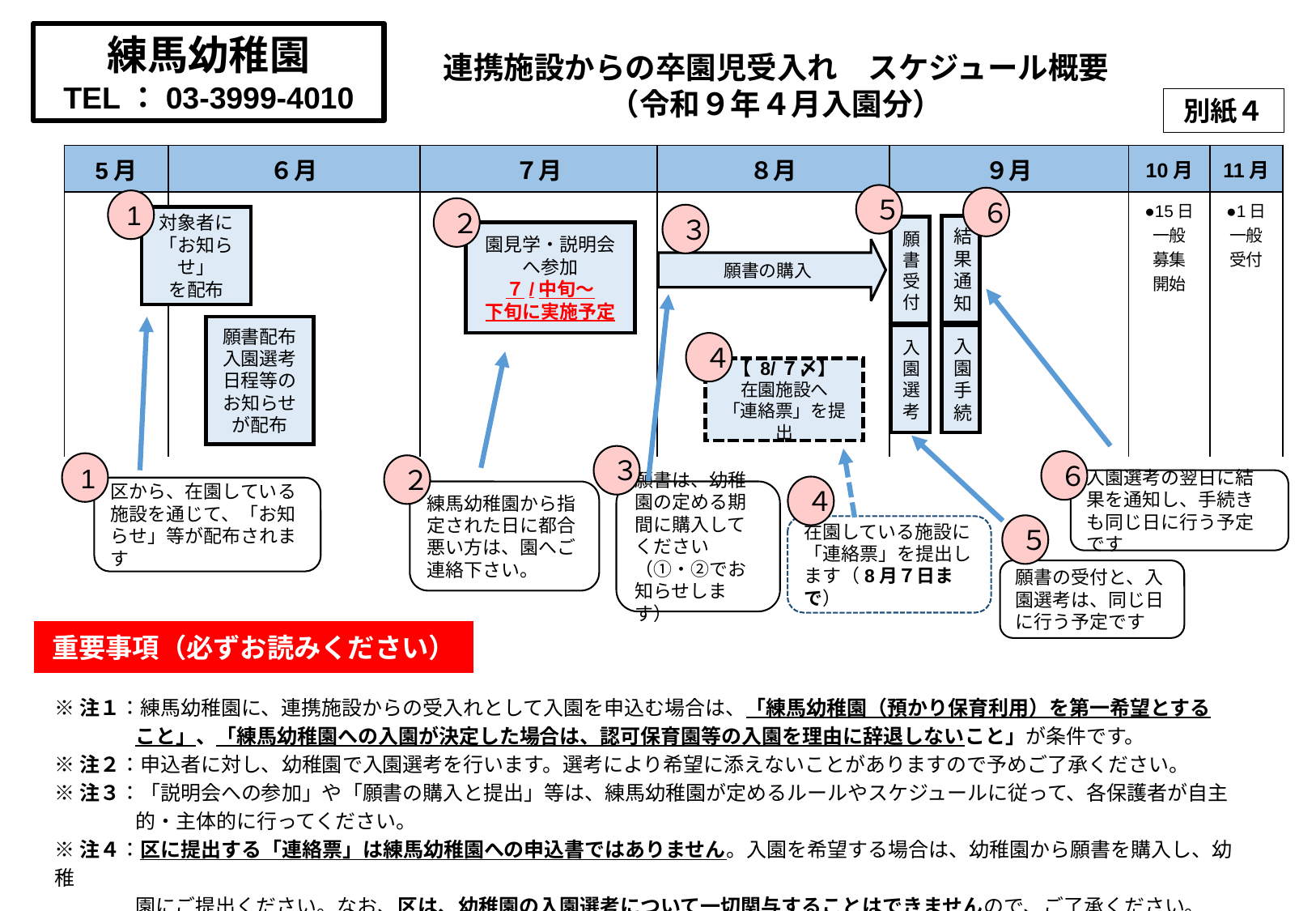

練馬幼稚園
TEL：03-3999-4010
連携施設からの卒園児受入れ　スケジュール概要
（令和９年４月入園分）
別紙４
|  |  | 5月 | ６月 | ７月 | ８月 | ９月 | 10月 | 11月 |
| --- | --- | --- | --- | --- | --- | --- | --- | --- |
|  |  |  |  |  |  |  | ●15日 一般 募集 開始 | ●1日 一般 受付 |
|  |  |  |  |  |  |  |  |  |
５
６
1
２
３
対象者に
「お知らせ」
を配布
結果通知
願書受付
園見学・説明会へ参加
７/中旬～
下旬に実施予定
願書の購入
願書配布入園選考日程等のお知らせ
が配布
入園選考
入園手続
４
【 8/７〆】
在園施設へ
「連絡票」を提出
３
６
1
２
入園選考の翌日に結果を通知し、手続きも同じ日に行う予定です
４
区から、在園している施設を通じて、「お知らせ」等が配布されます
練馬幼稚園から指定された日に都合悪い方は、園へご連絡下さい。
願書は、幼稚園の定める期間に購入してください
（①・②でお知らせします）
５
在園している施設に「連絡票」を提出します（8月７日まで）
願書の受付と、入園選考は、同じ日に行う予定です
重要事項（必ずお読みください）
※注１：練馬幼稚園に、連携施設からの受入れとして入園を申込む場合は、「練馬幼稚園（預かり保育利用）を第一希望とする
　　　　こと」、「練馬幼稚園への入園が決定した場合は、認可保育園等の入園を理由に辞退しないこと」が条件です。
※注２：申込者に対し、幼稚園で入園選考を行います。選考により希望に添えないことがありますので予めご了承ください。
※注３：「説明会への参加」や「願書の購入と提出」等は、練馬幼稚園が定めるルールやスケジュールに従って、各保護者が自主
　　　　的・主体的に行ってください。
※注４：区に提出する「連絡票」は練馬幼稚園への申込書ではありません。入園を希望する場合は、幼稚園から願書を購入し、幼稚
　　　　園にご提出ください。なお、区は、幼稚園の入園選考について一切関与することはできませんので、ご了承ください。